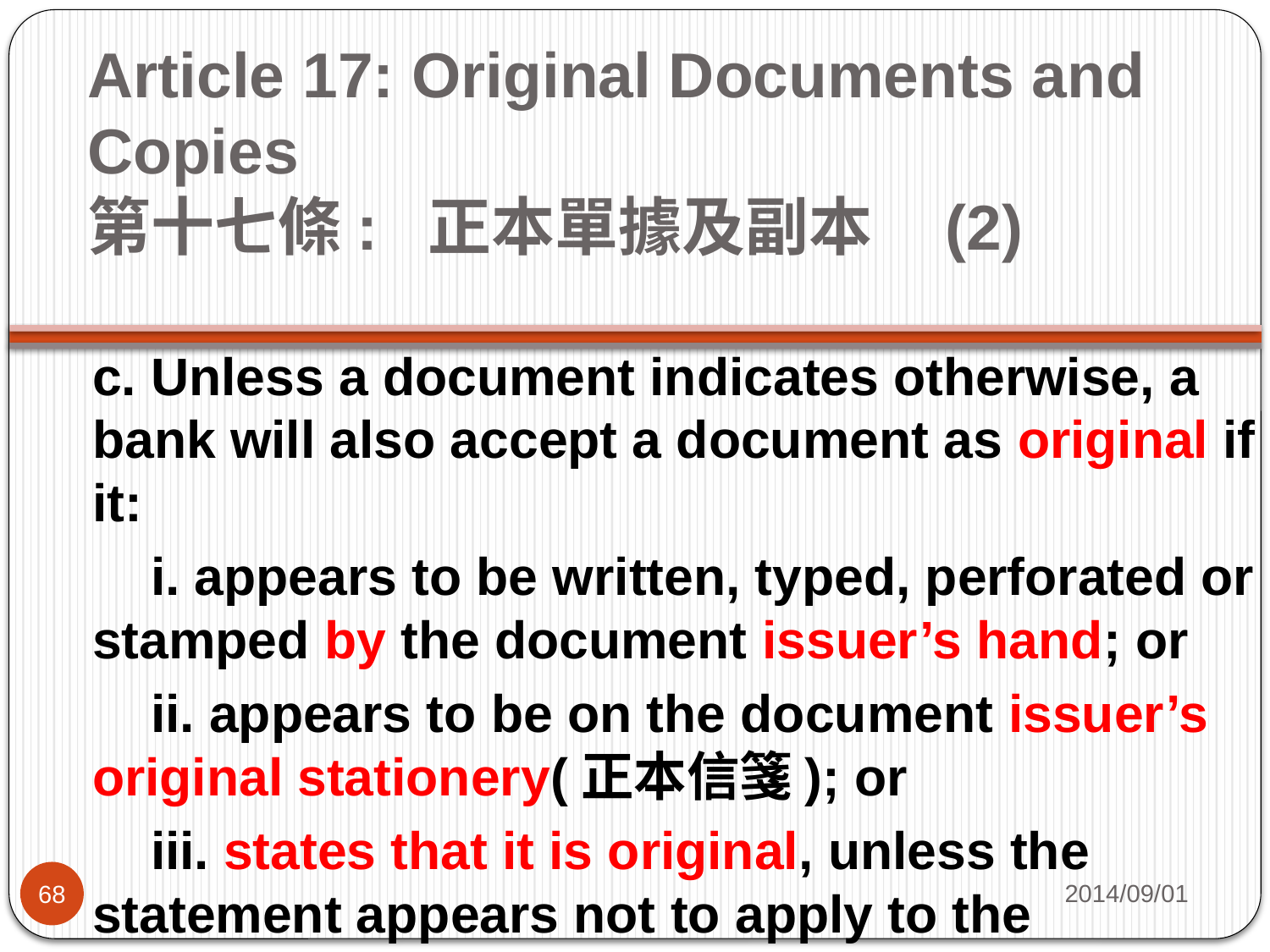

# Article 17: Original Documents and Copies    第十七條:  正本單據及副本    (2)
c. Unless a document indicates otherwise, a bank will also accept a document as original if it:
    i. appears to be written, typed, perforated or stamped by the document issuer’s hand; or
    ii. appears to be on the document issuer’s original stationery(正本信箋); or
    iii. states that it is original, unless the statement appears not to apply to the document presented.
2014/09/01
68